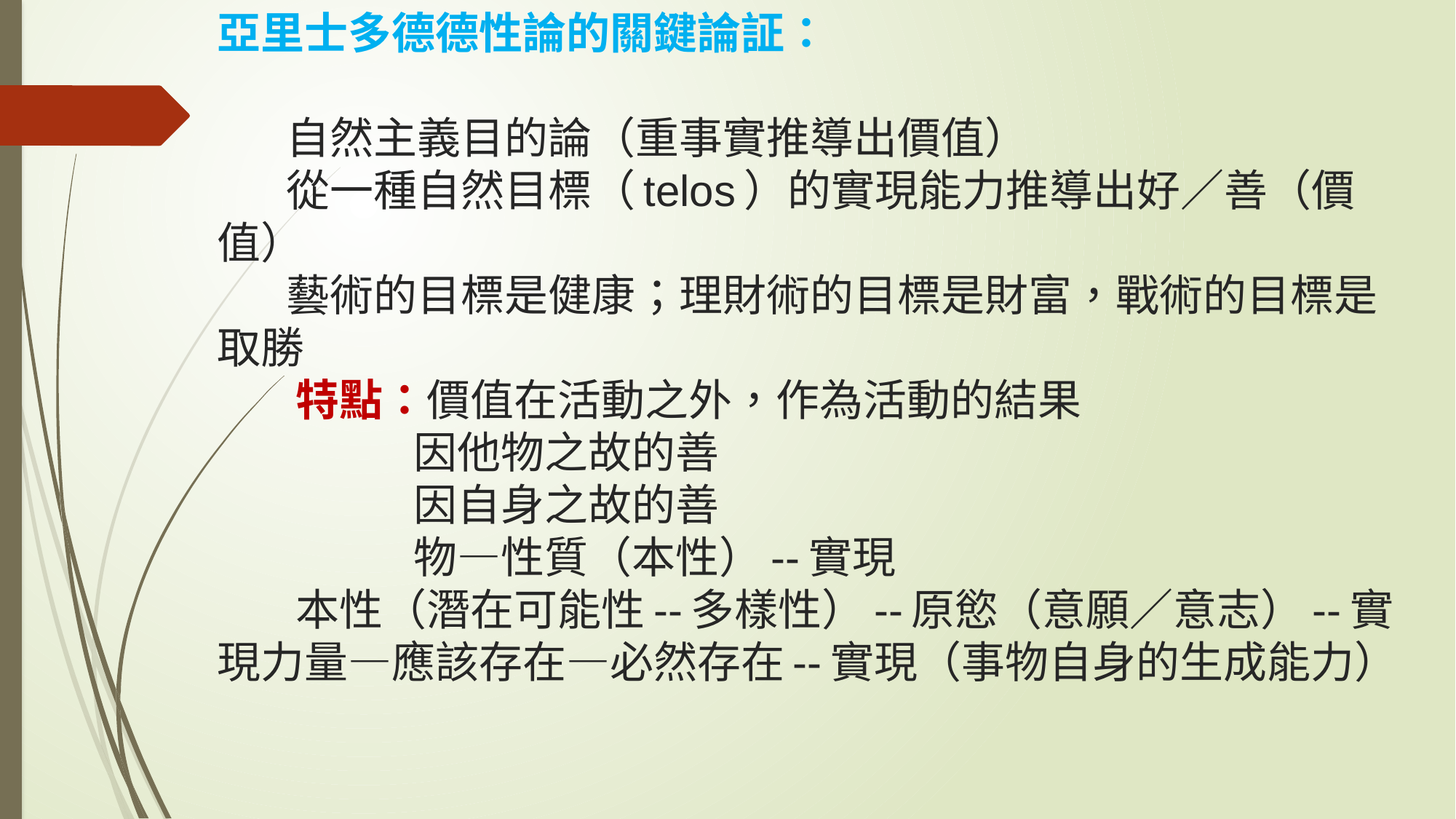

# 亞里士多德德性論的關鍵論証： 自然主義目的論（重事實推導出價值） 從一種自然目標（telos）的實現能力推導出好／善（價值） 藝術的目標是健康；理財術的目標是財富，戰術的目標是取勝 特點：價值在活動之外，作為活動的結果 因他物之故的善 因自身之故的善 物—性質（本性）--實現 本性（潛在可能性--多樣性）--原慾（意願／意志）--實現力量—應該存在—必然存在--實現（事物自身的生成能力）